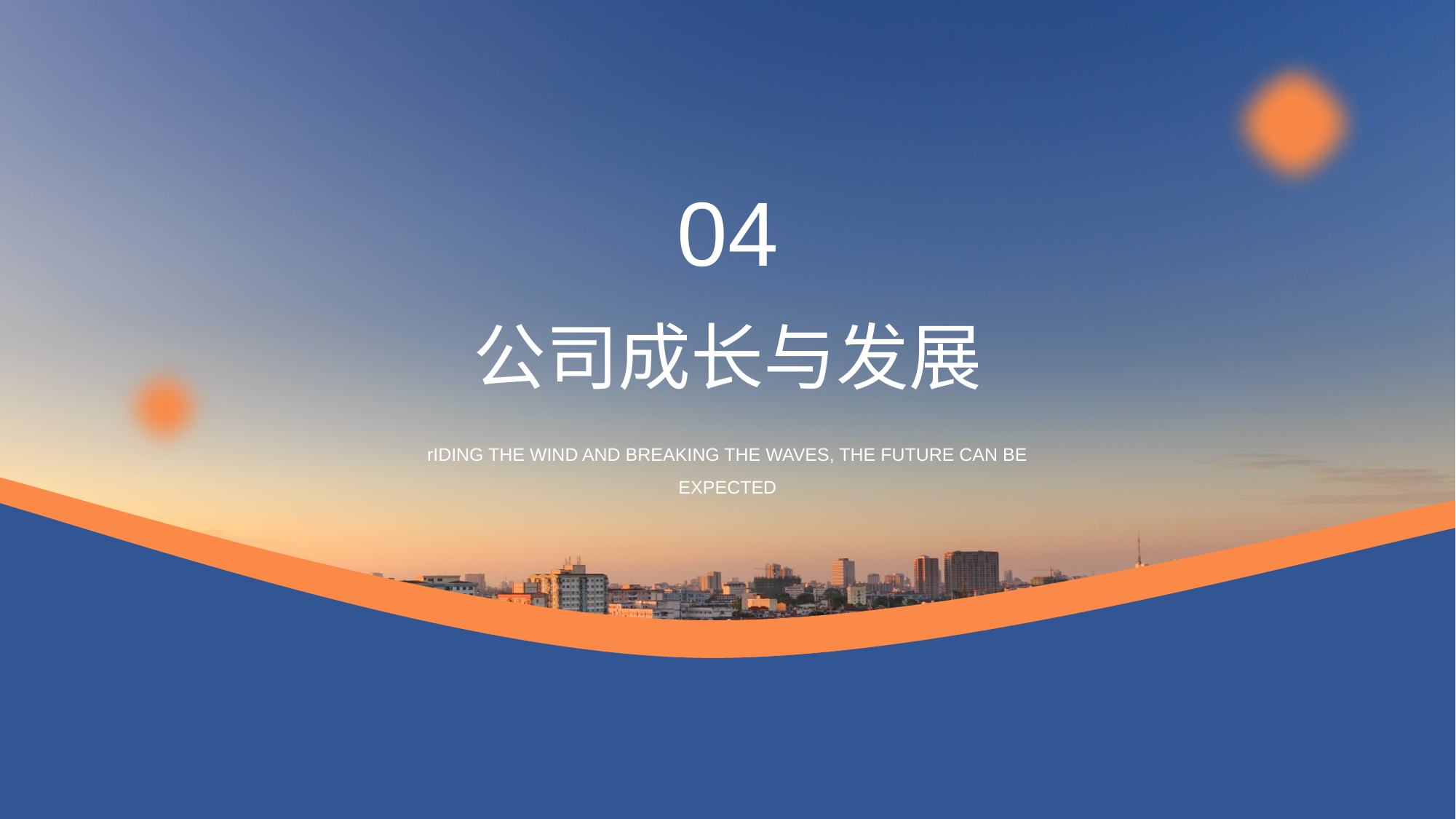

04
公司成长与发展
rIDING THE WIND AND BREAKING THE WAVES, THE FUTURE CAN BE EXPECTED